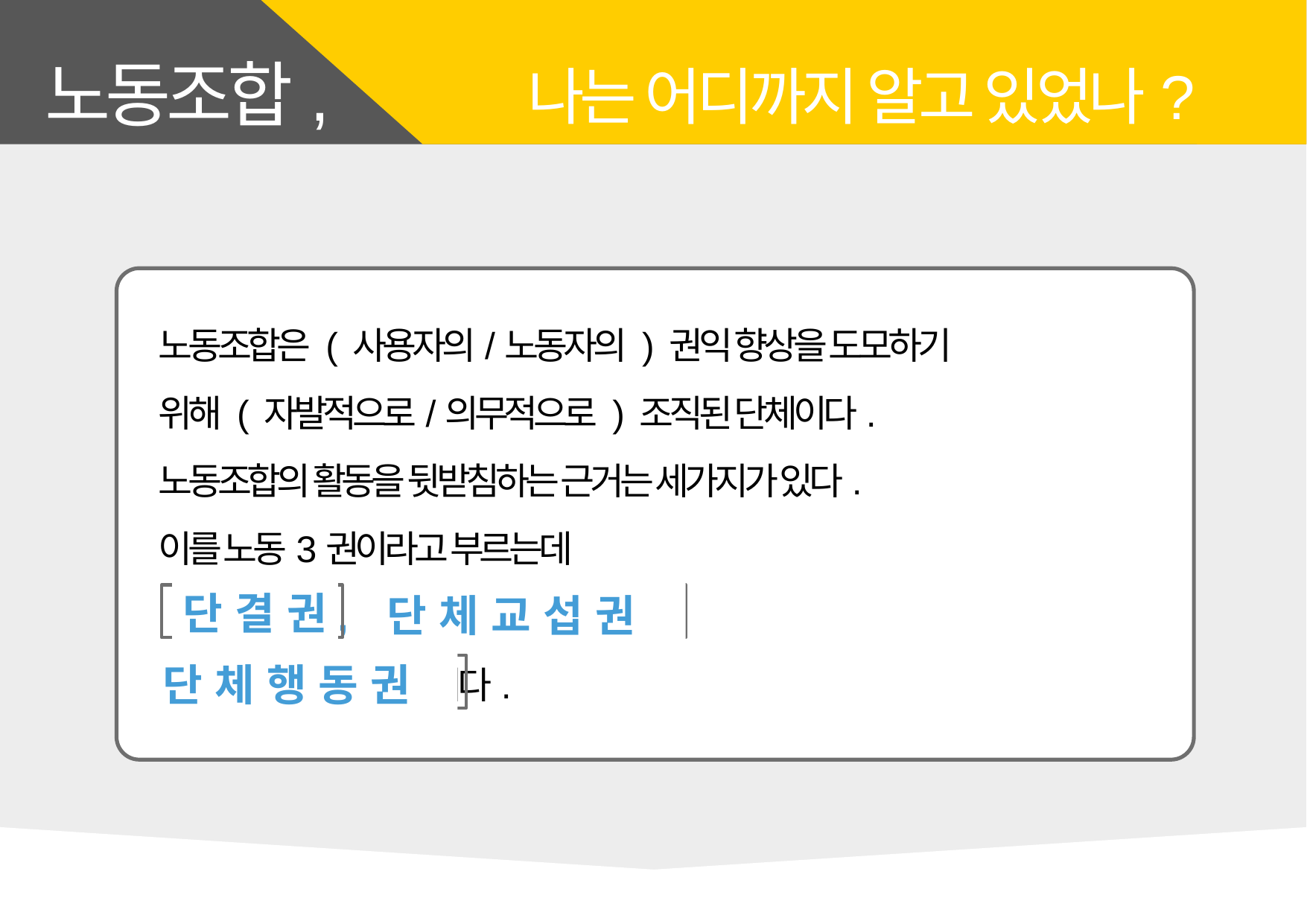

노동조합,
나는 어디까지 알고 있었나?
노동조합은 ( 사용자의/노동자의 ) 권익 향상을 도모하기
위해 ( 자발적으로/의무적으로 ) 조직된 단체이다.
노동조합의 활동을 뒷받침하는 근거는 세가지가 있다.
이를 노동3권이라고 부르는데
 ㄷ    ㄱ    ㄱ  ,    ㄷ    ㅊ    ㄱ   ㅅ    ㄱ  ,
 ㄷ    ㅊ    ㅎ   ㄷ   ㄱ   이다.
단 결 권
단 체 교 섭 권

단 체 행 동 권